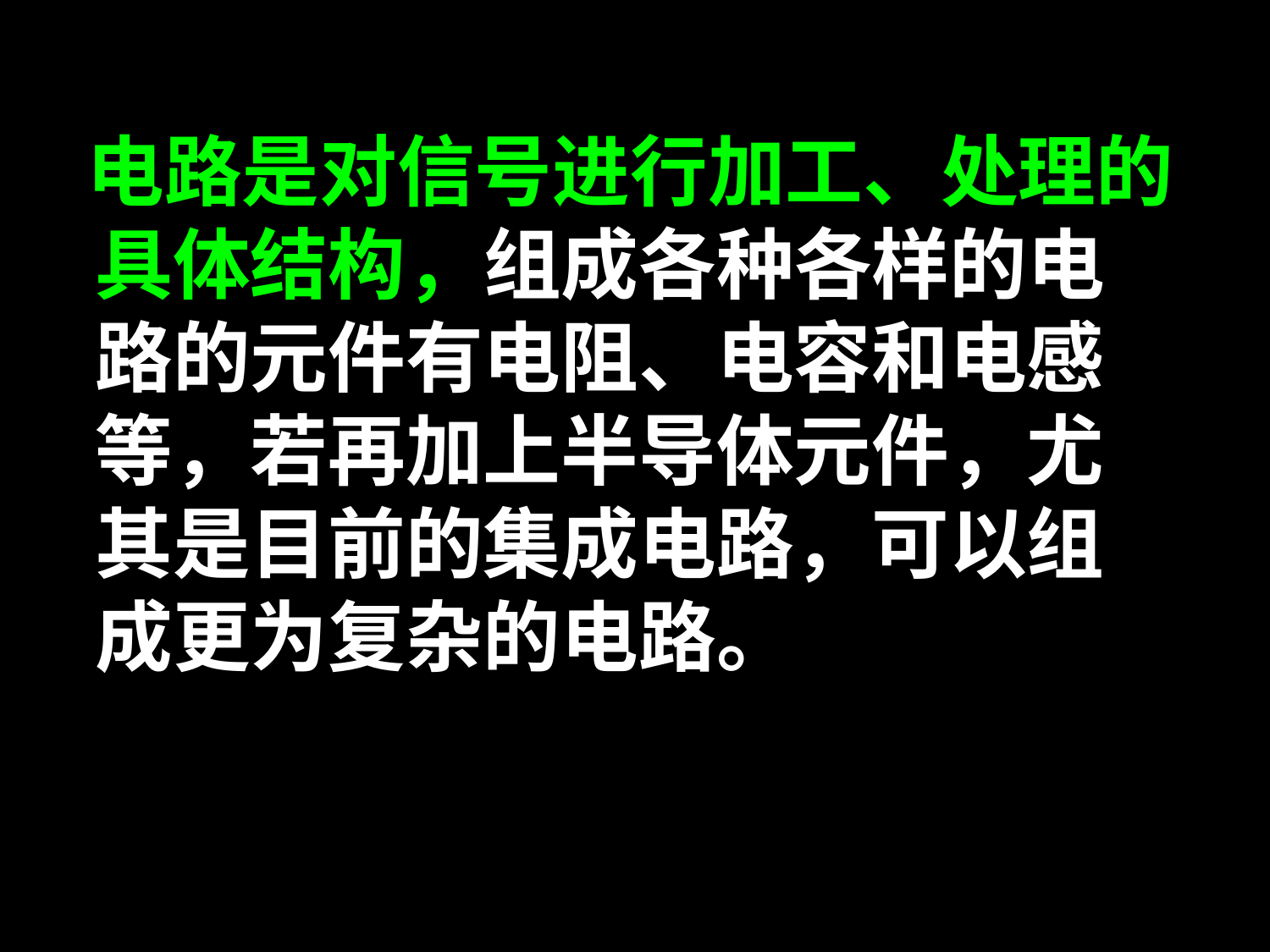

电路是对信号进行加工、处理的具体结构，组成各种各样的电路的元件有电阻、电容和电感等，若再加上半导体元件，尤其是目前的集成电路，可以组成更为复杂的电路。